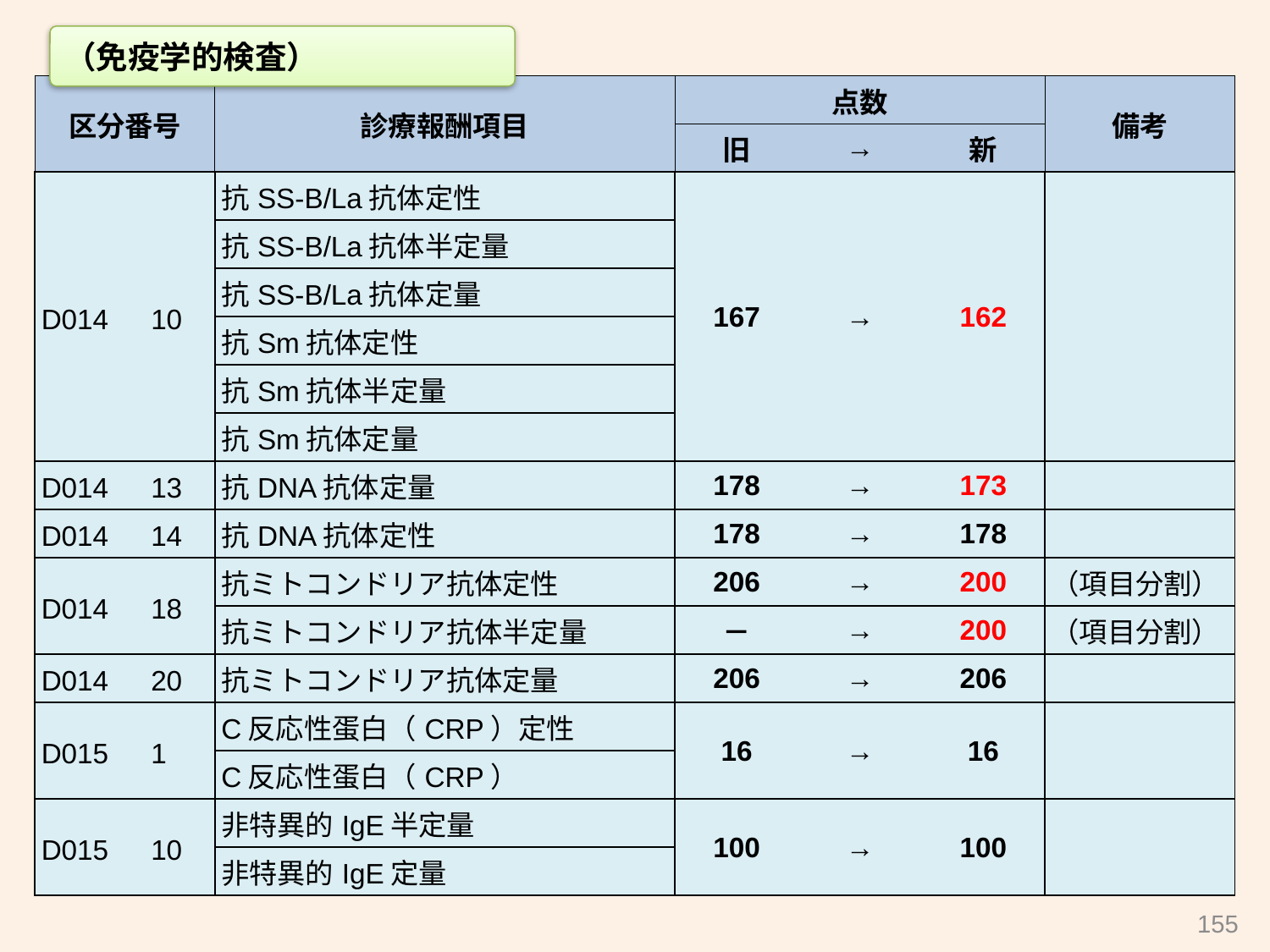

（免疫学的検査）
| 区分番号 | 診療報酬項目 | 点数 |  |  | 備考 |
| --- | --- | --- | --- | --- | --- |
|  |  | 旧 | → | 新 |  |
| D014　10 | 抗SS-B/La抗体定性 | 167 | → | 162 |  |
|  | 抗SS-B/La抗体半定量 |  |  |  |  |
|  | 抗SS-B/La抗体定量 |  |  |  |  |
|  | 抗Sm抗体定性 |  |  |  |  |
|  | 抗Sm抗体半定量 |  |  |  |  |
|  | 抗Sm抗体定量 |  |  |  |  |
| D014　13 | 抗DNA抗体定量 | 178 | → | 173 |  |
| D014　14 | 抗DNA抗体定性 | 178 | → | 178 |  |
| D014　18 | 抗ミトコンドリア抗体定性 | 206 | → | 200 | （項目分割） |
|  | 抗ミトコンドリア抗体半定量 | － | → | 200 | （項目分割） |
| D014　20 | 抗ミトコンドリア抗体定量 | 206 | → | 206 |  |
| D015　1 | C反応性蛋白（CRP）定性 | 16 | → | 16 |  |
|  | C反応性蛋白（CRP） |  |  |  |  |
| D015　10 | 非特異的IgE半定量 | 100 | → | 100 |  |
|  | 非特異的IgE定量 |  |  |  |  |
155